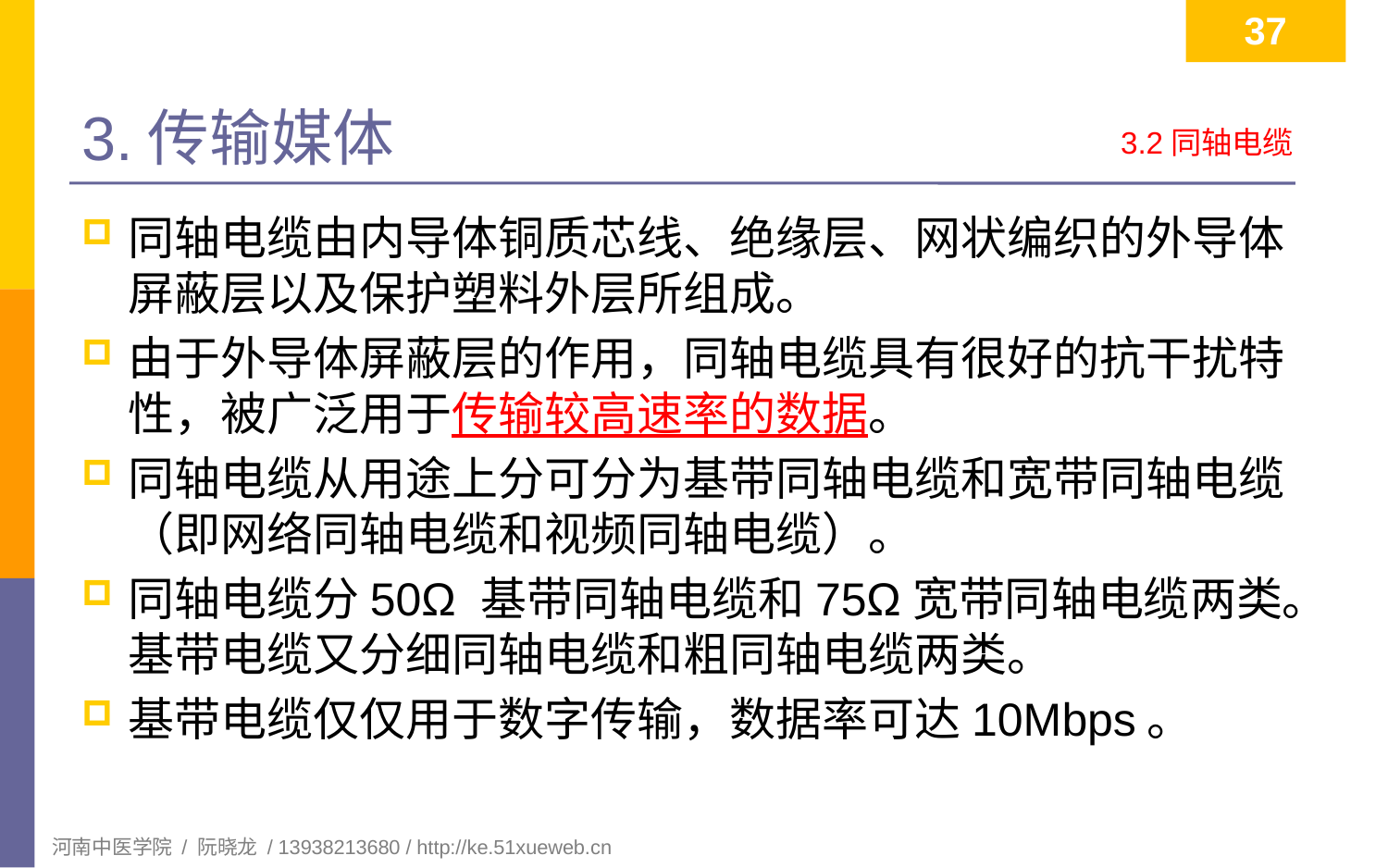

37
# 3.传输媒体
3.2同轴电缆
同轴电缆由内导体铜质芯线、绝缘层、网状编织的外导体屏蔽层以及保护塑料外层所组成。
由于外导体屏蔽层的作用，同轴电缆具有很好的抗干扰特性，被广泛用于传输较高速率的数据。
同轴电缆从用途上分可分为基带同轴电缆和宽带同轴电缆（即网络同轴电缆和视频同轴电缆）。
同轴电缆分50Ω 基带同轴电缆和75Ω宽带同轴电缆两类。基带电缆又分细同轴电缆和粗同轴电缆两类。
基带电缆仅仅用于数字传输，数据率可达10Mbps。